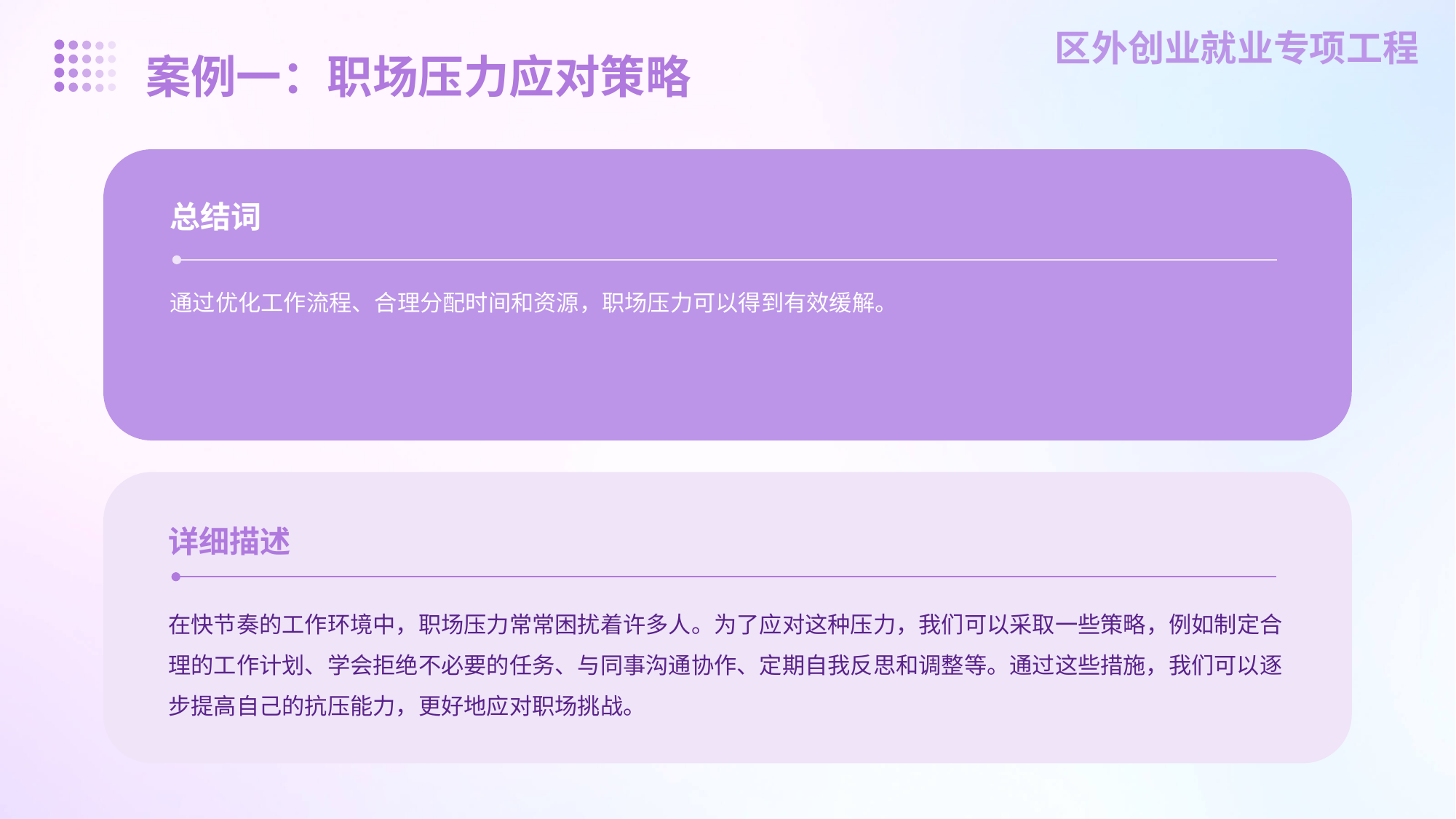

案例一：职场压力应对策略

总结词
通过优化工作流程、合理分配时间和资源，职场压力可以得到有效缓解。

详细描述
在快节奏的工作环境中，职场压力常常困扰着许多人。为了应对这种压力，我们可以采取一些策略，例如制定合理的工作计划、学会拒绝不必要的任务、与同事沟通协作、定期自我反思和调整等。通过这些措施，我们可以逐步提高自己的抗压能力，更好地应对职场挑战。